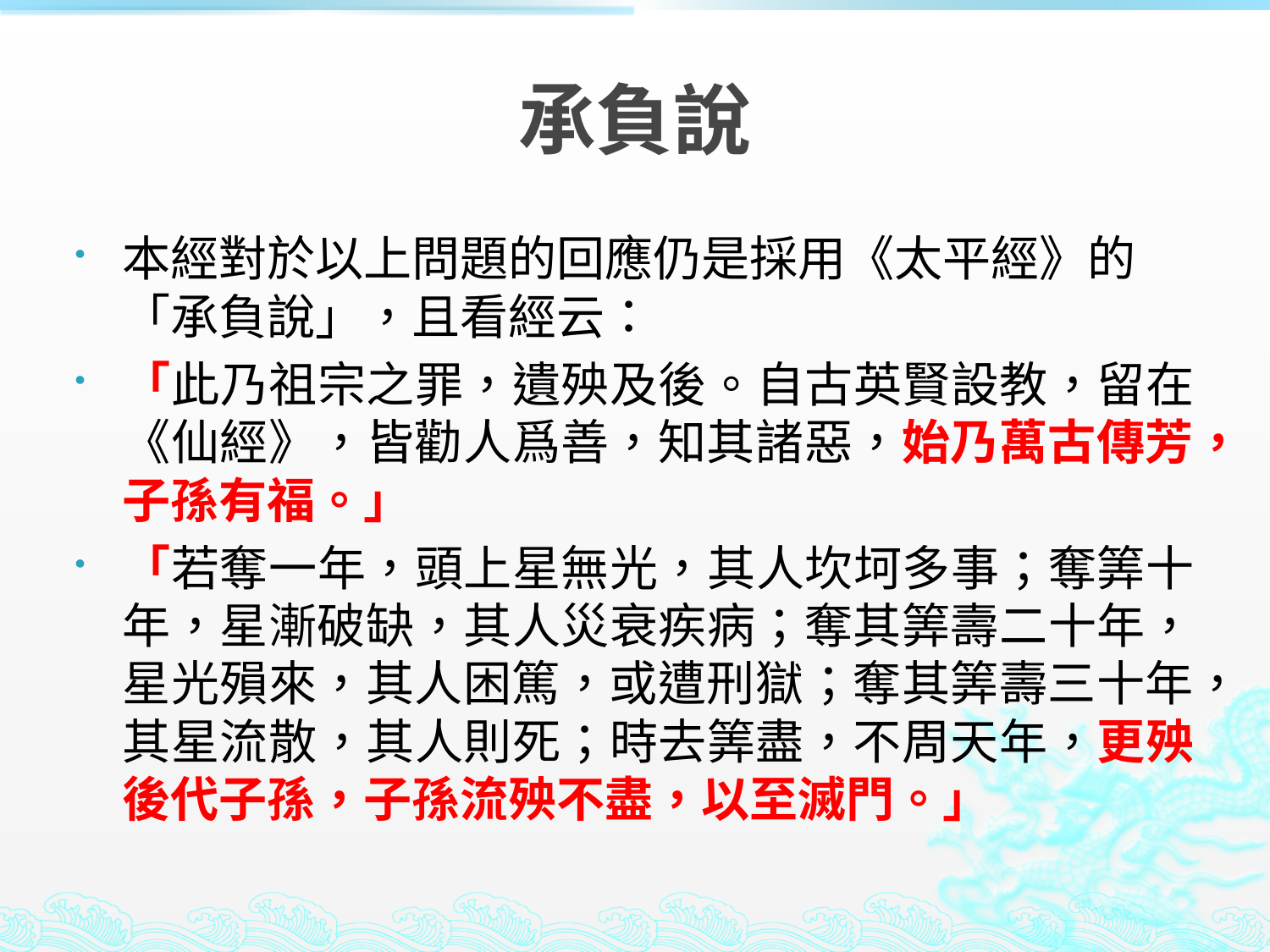

# 承負說
本經對於以上問題的回應仍是採用《太平經》的「承負說」，且看經云：
「此乃祖宗之罪，遺殃及後。自古英賢設教，留在《仙經》，皆勸人爲善，知其諸惡，始乃萬古傳芳，子孫有福。」
「若奪一年，頭上星無光，其人坎坷多事；奪筭十年，星漸破缺，其人災衰疾病；奪其筭壽二十年，星光殞來，其人困篤，或遭刑獄；奪其筭壽三十年，其星流散，其人則死；時去筭盡，不周天年，更殃後代子孫，子孫流殃不盡，以至滅門。」